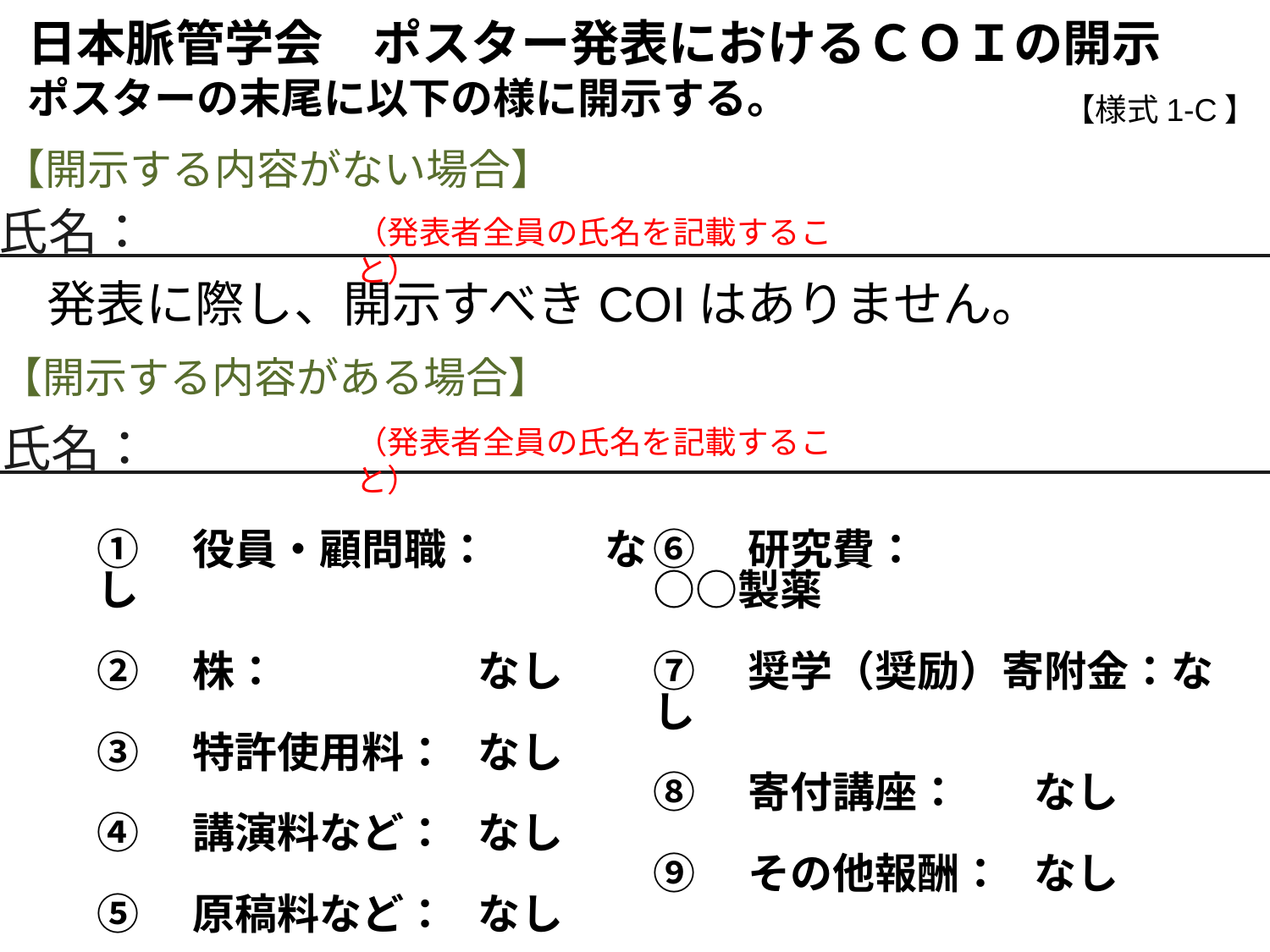

日本脈管学会　ポスター発表におけるＣＯＩの開示
ポスターの末尾に以下の様に開示する。
【様式1-C】
【開示する内容がない場合】
発表者氏名：
（発表者全員の氏名を記載すること）
発表に際し、開示すべきCOIはありません。
【開示する内容がある場合】
発表者氏名：
（発表者全員の氏名を記載すること）

①　役員・顧問職：	なし

②　株：		なし

③　特許使用料：	なし

④　講演料など：	なし

⑤　原稿料など：	なし
⑥　研究費：	　　　　○○製薬

⑦　奨学（奨励）寄附金：なし

⑧　寄付講座：	なし

⑨　その他報酬：	なし